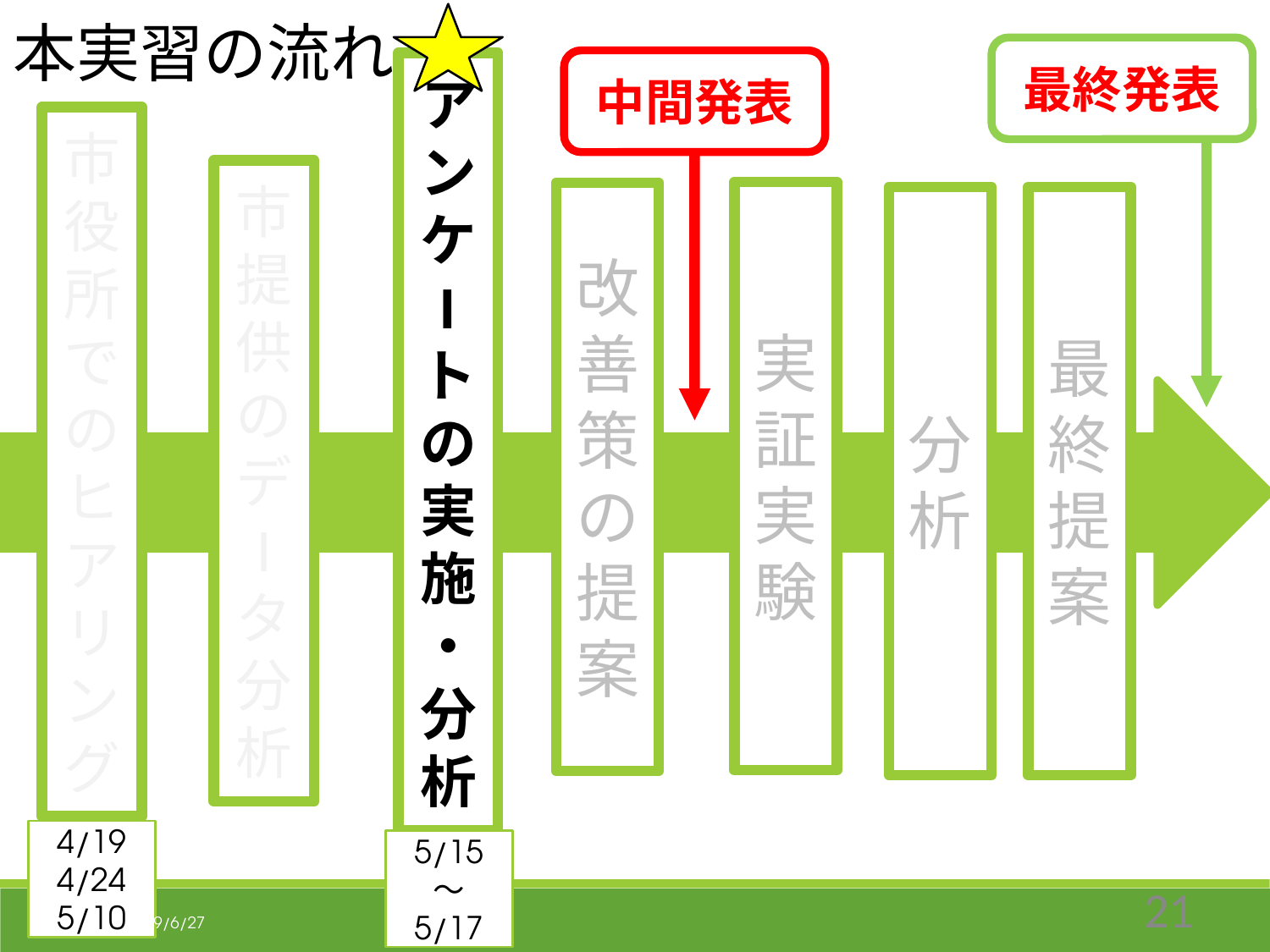

本実習の流れ
最終発表
中間発表
アンケ
I
トの実施
・分析
市役所でのヒアリング
実証実験
改善策の提案
分析
最終提案
市提供のデ
I
タ分析
4/19
4/24
5/10
5/15
～
5/17
21
2019/6/27